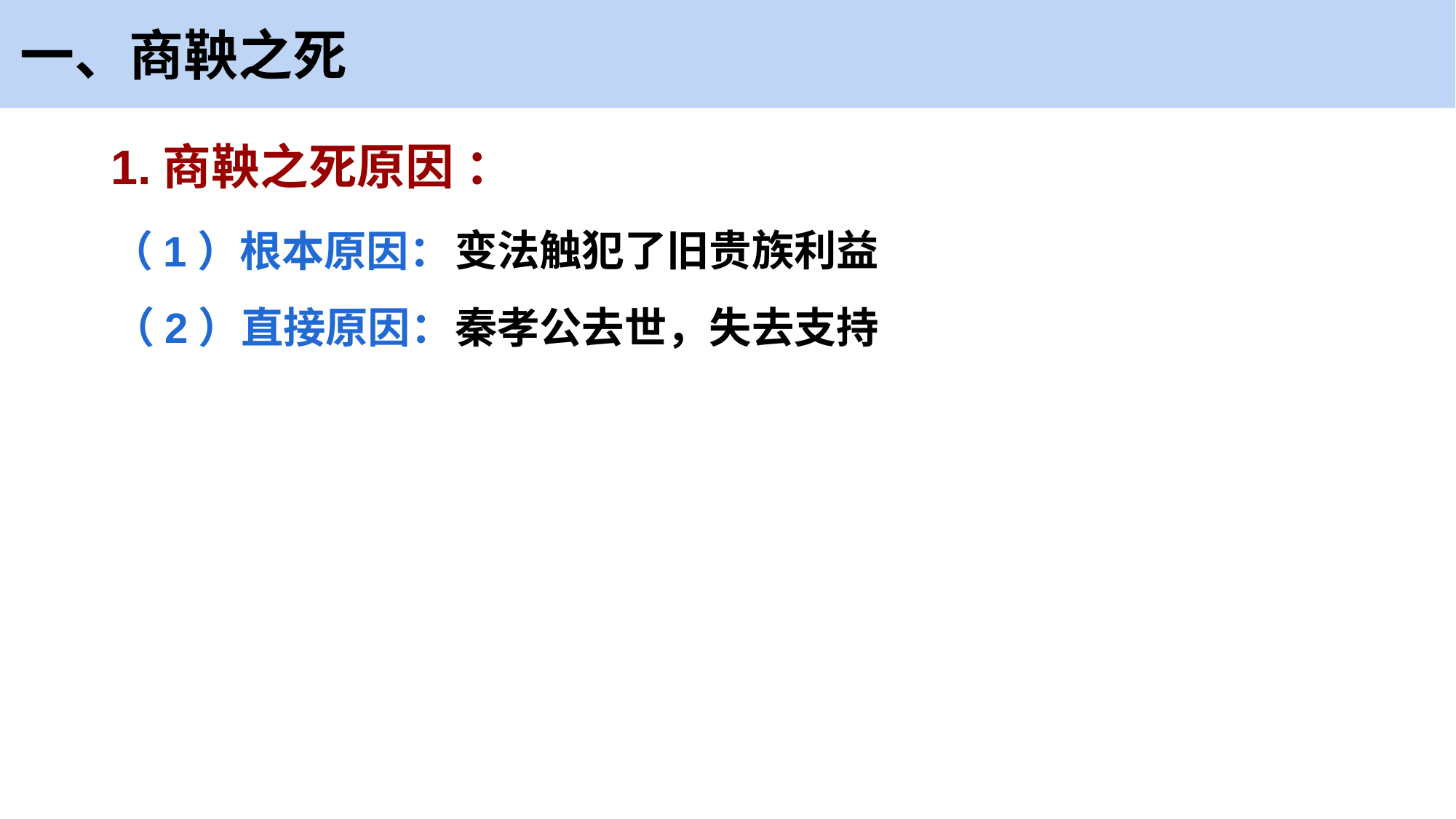

一、商鞅之死
1.商鞅之死原因 ：
变法触犯了旧贵族利益
（1）根本原因：
秦孝公去世，失去支持
（2）直接原因：